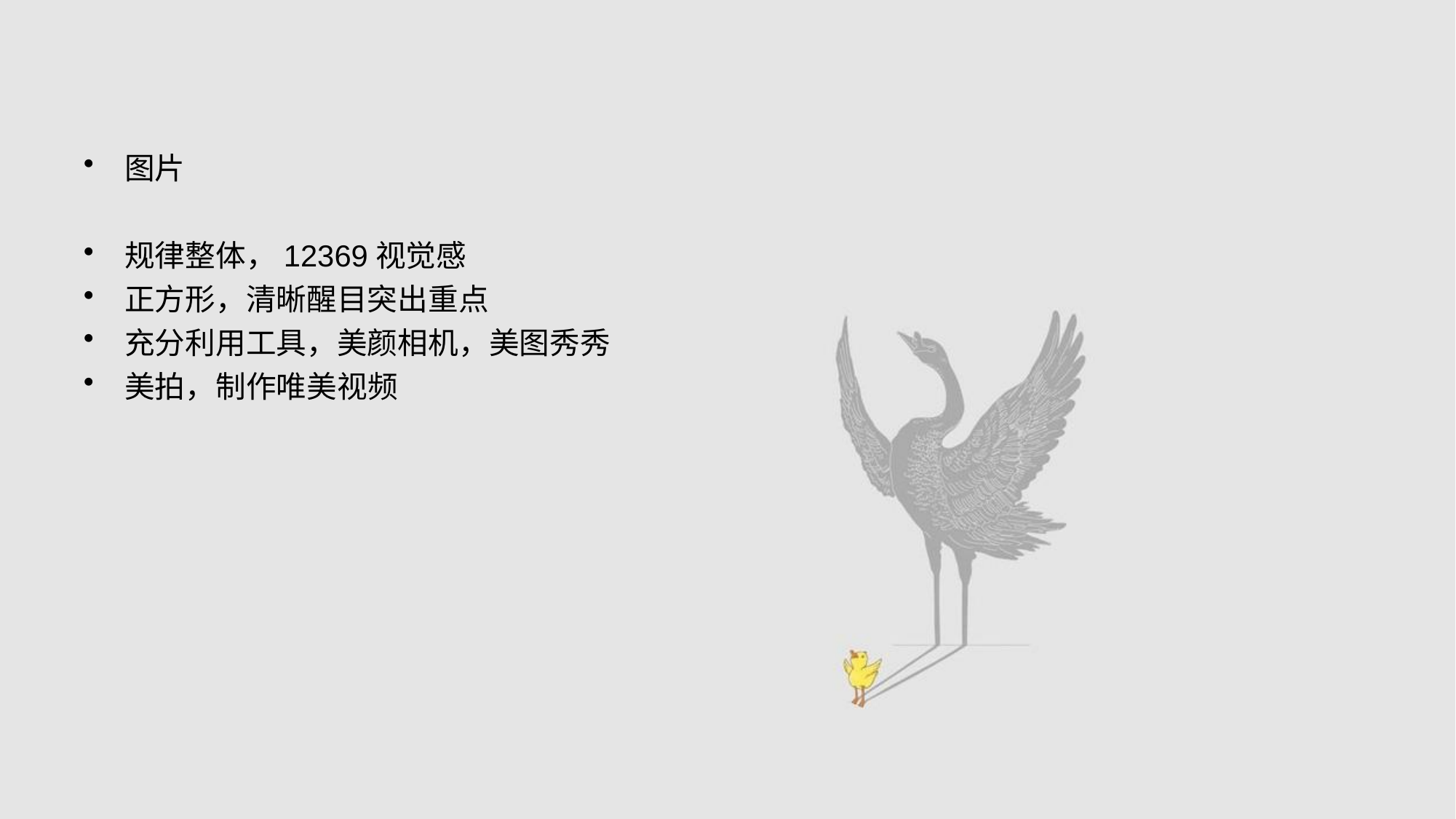

#
图片

规律整体，12369视觉感
正方形，清晰醒目突出重点
充分利用工具，美颜相机，美图秀秀
美拍，制作唯美视频